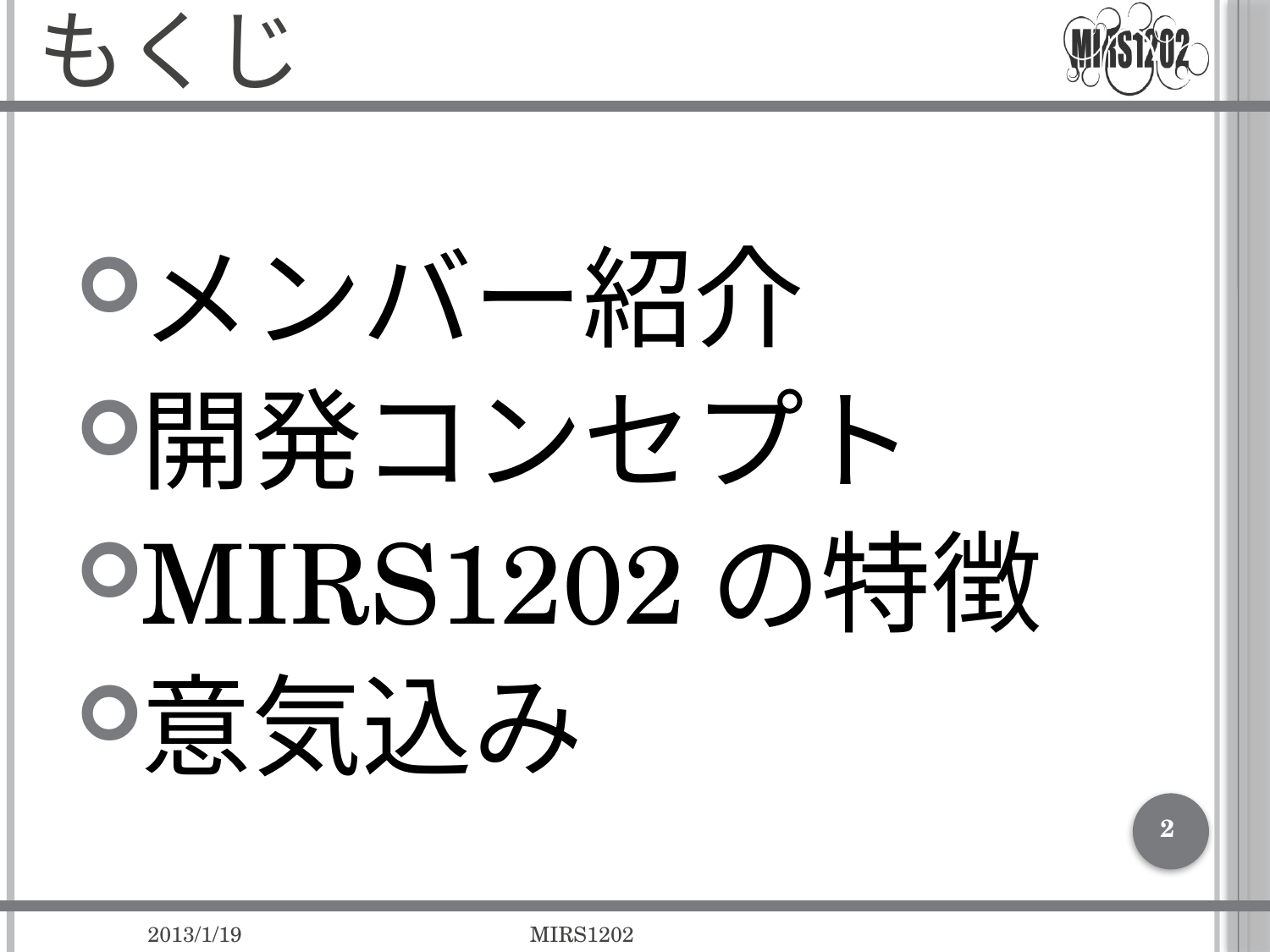

# もくじ
メンバー紹介
開発コンセプト
MIRS1202の特徴
意気込み
2
2013/1/19
MIRS1202